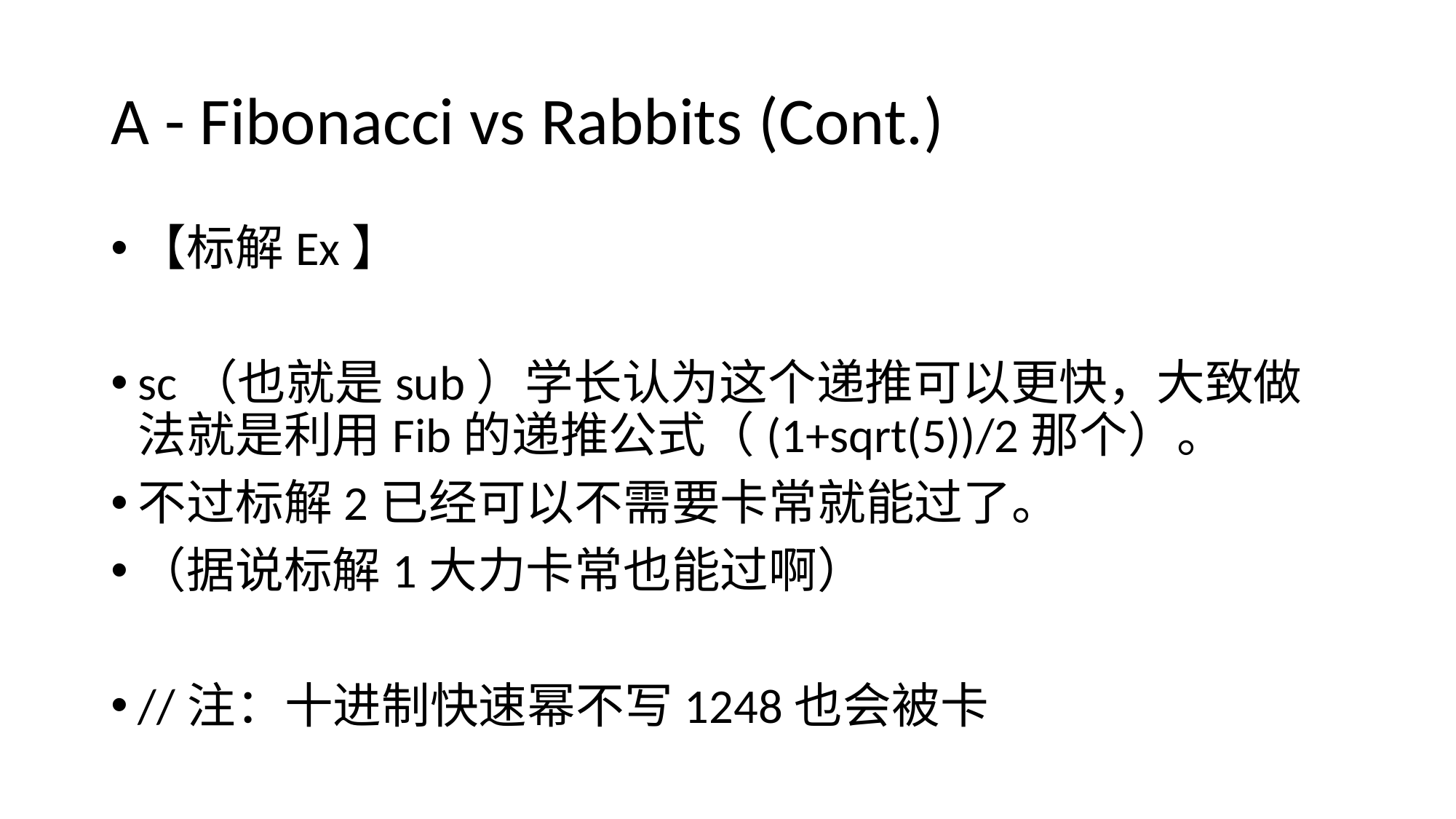

# A - Fibonacci vs Rabbits (Cont.)
【标解Ex】

sc（也就是sub）学长认为这个递推可以更快，大致做法就是利用Fib的递推公式（(1+sqrt(5))/2那个）。
不过标解2已经可以不需要卡常就能过了。
（据说标解1大力卡常也能过啊）

//注：十进制快速幂不写1248也会被卡